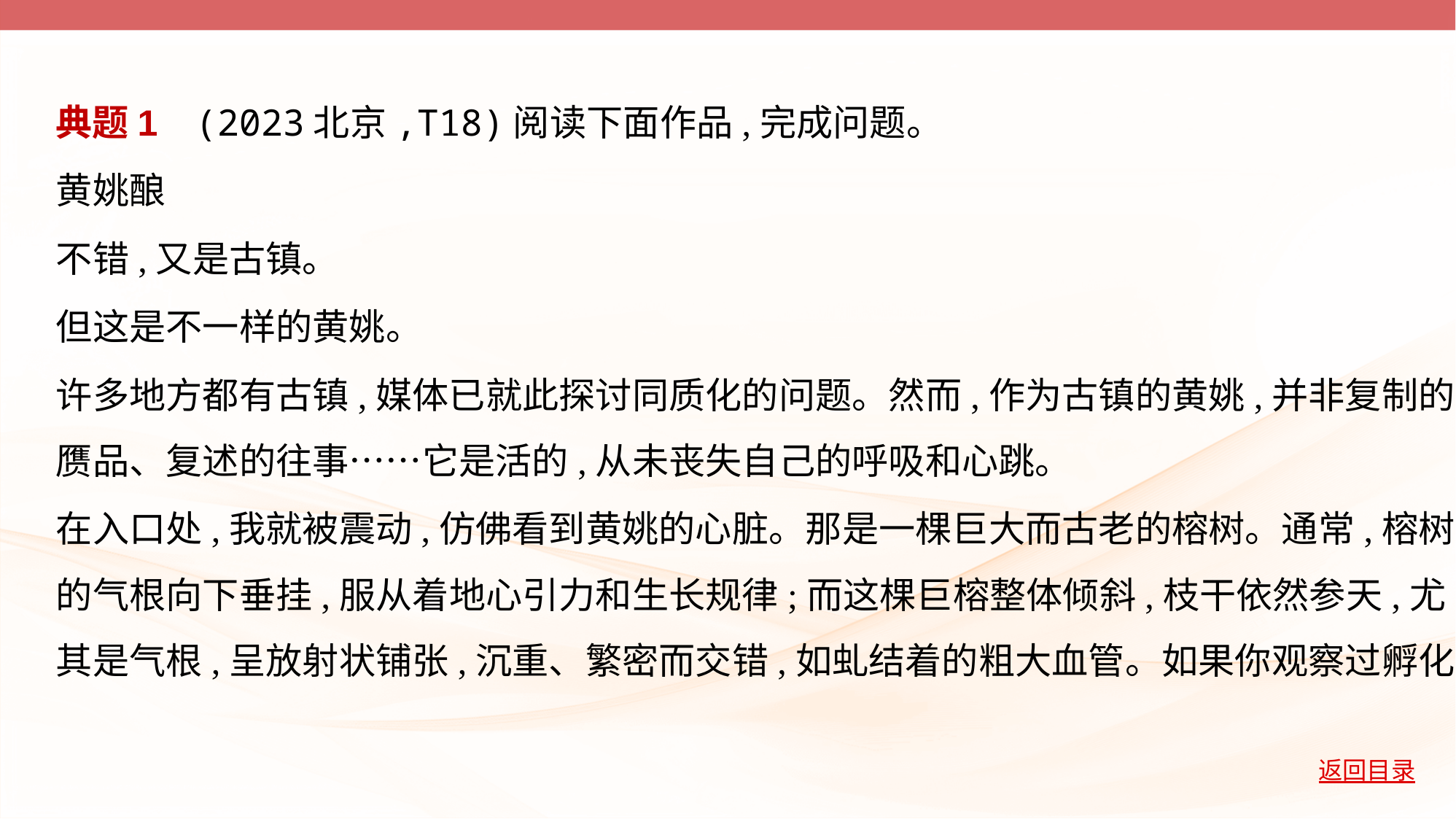

典题1    (2023北京,T18)阅读下面作品,完成问题。
黄姚酿
不错,又是古镇。
但这是不一样的黄姚。
许多地方都有古镇,媒体已就此探讨同质化的问题。然而,作为古镇的黄姚,并非复制的
赝品、复述的往事……它是活的,从未丧失自己的呼吸和心跳。
在入口处,我就被震动,仿佛看到黄姚的心脏。那是一棵巨大而古老的榕树。通常,榕树
的气根向下垂挂,服从着地心引力和生长规律;而这棵巨榕整体倾斜,枝干依然参天,尤
其是气根,呈放射状铺张,沉重、繁密而交错,如虬结着的粗大血管。如果你观察过孵化